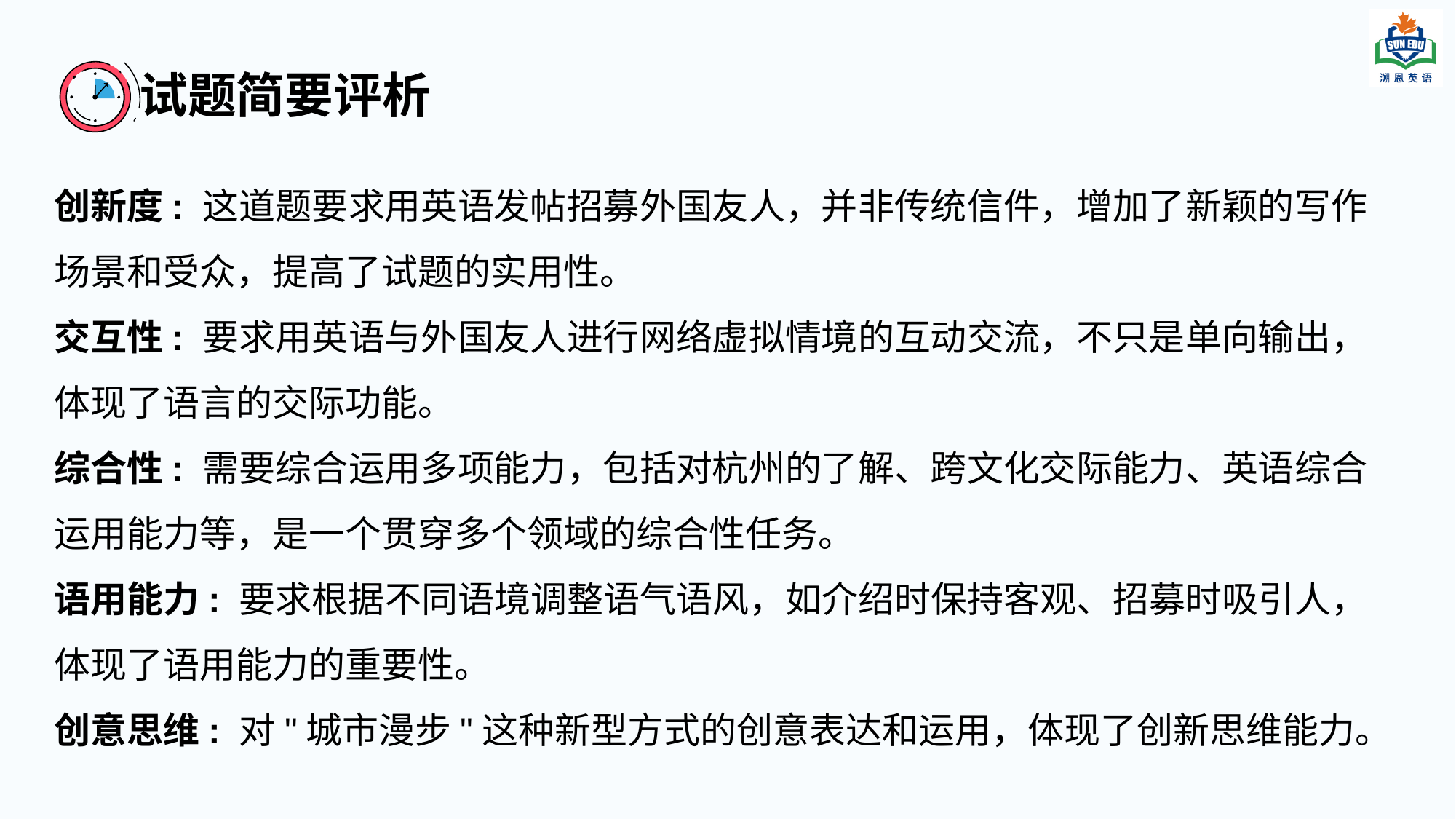

试题简要评析
创新度: 这道题要求用英语发帖招募外国友人，并非传统信件，增加了新颖的写作场景和受众，提高了试题的实用性。
交互性: 要求用英语与外国友人进行网络虚拟情境的互动交流，不只是单向输出，体现了语言的交际功能。
综合性: 需要综合运用多项能力，包括对杭州的了解、跨文化交际能力、英语综合运用能力等，是一个贯穿多个领域的综合性任务。
语用能力: 要求根据不同语境调整语气语风，如介绍时保持客观、招募时吸引人，体现了语用能力的重要性。
创意思维: 对"城市漫步"这种新型方式的创意表达和运用，体现了创新思维能力。